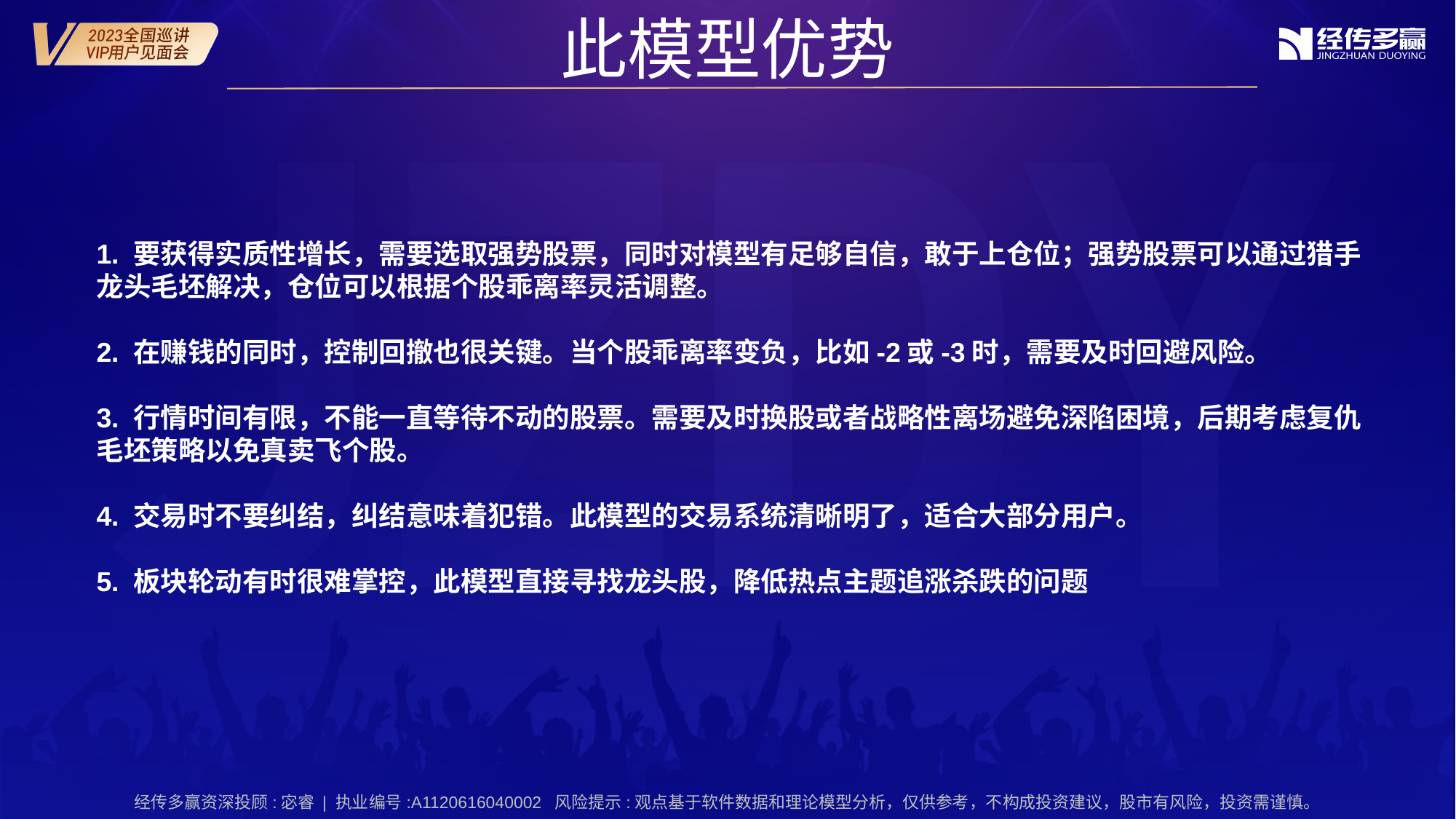

此模型优势
1. 要获得实质性增长，需要选取强势股票，同时对模型有足够自信，敢于上仓位；强势股票可以通过猎手龙头毛坯解决，仓位可以根据个股乖离率灵活调整。

2. 在赚钱的同时，控制回撤也很关键。当个股乖离率变负，比如-2或-3时，需要及时回避风险。

3. 行情时间有限，不能一直等待不动的股票。需要及时换股或者战略性离场避免深陷困境，后期考虑复仇毛坯策略以免真卖飞个股。

4. 交易时不要纠结，纠结意味着犯错。此模型的交易系统清晰明了，适合大部分用户。

5. 板块轮动有时很难掌控，此模型直接寻找龙头股，降低热点主题追涨杀跌的问题